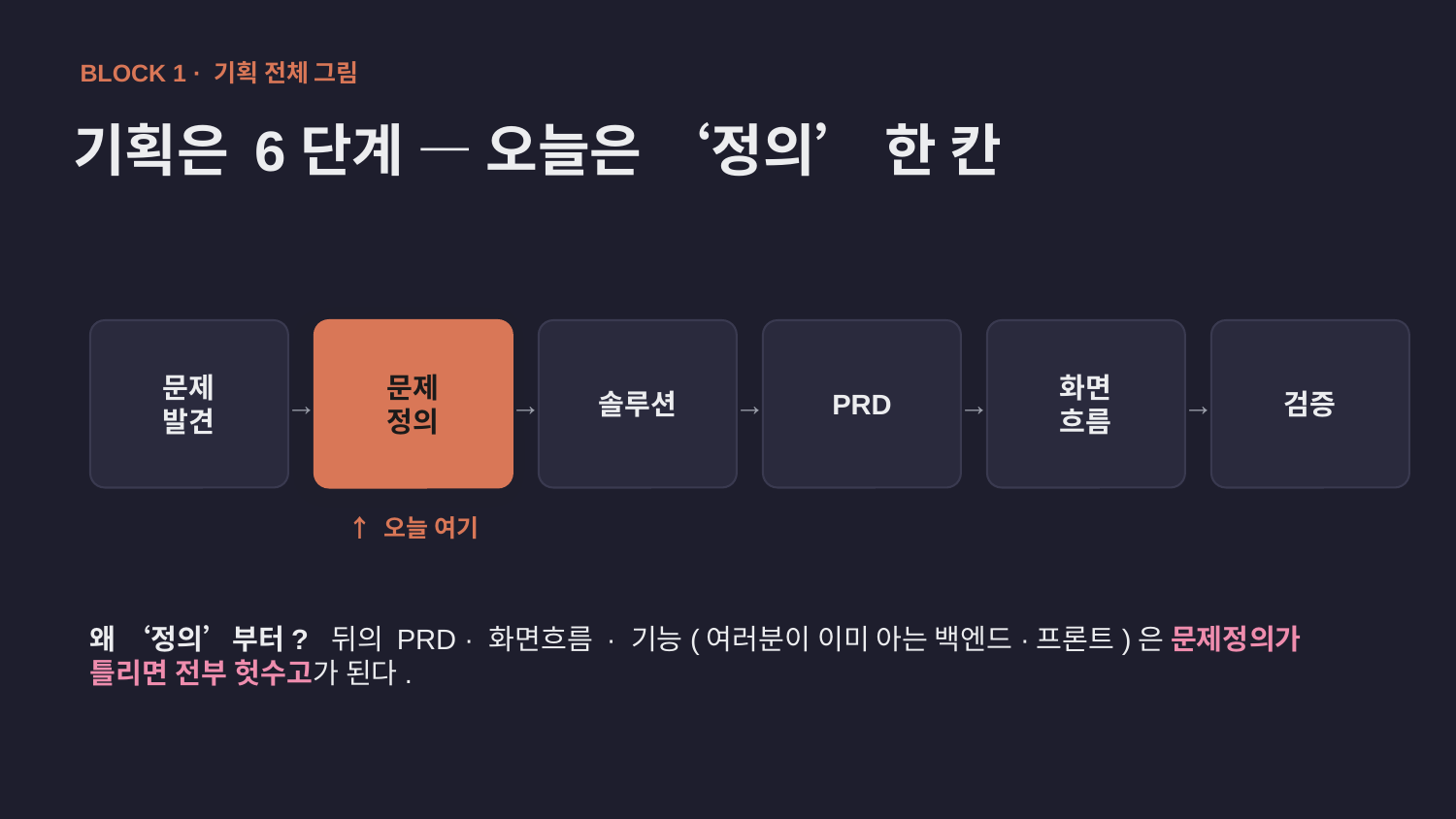

BLOCK 1 · 기획 전체 그림
기획은 6단계 — 오늘은 ‘정의’ 한 칸

문제
발견
→

문제
정의
→

솔루션
→

PRD
→

화면
흐름
→

검증
↑ 오늘 여기
왜 ‘정의’부터?  뒤의 PRD · 화면흐름 · 기능(여러분이 이미 아는 백엔드·프론트)은 문제정의가 틀리면 전부 헛수고가 된다.